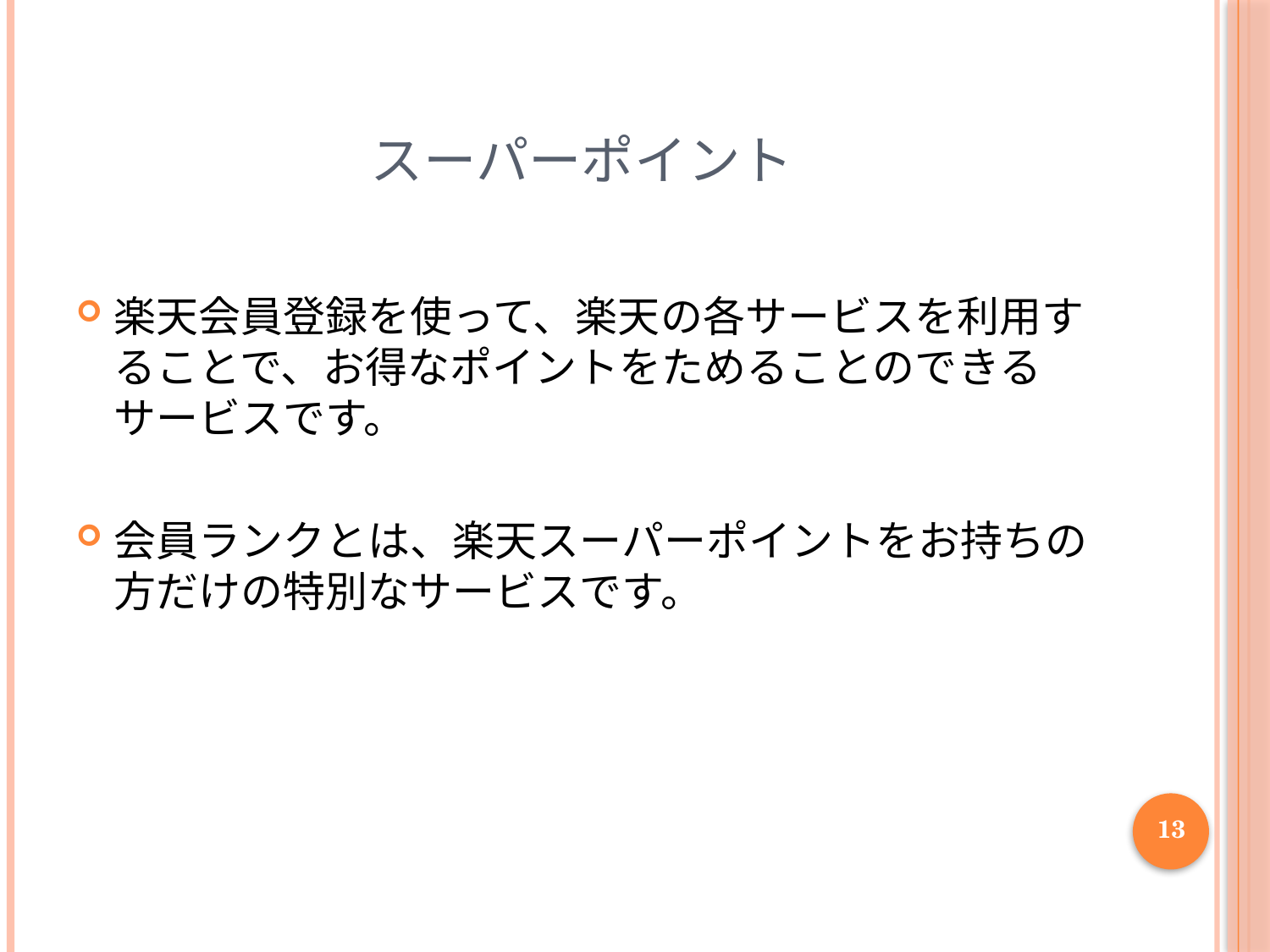

# スーパーポイント

楽天会員登録を使って、楽天の各サービスを利用することで、お得なポイントをためることのできるサービスです。

会員ランクとは、楽天スーパーポイントをお持ちの方だけの特別なサービスです。
13